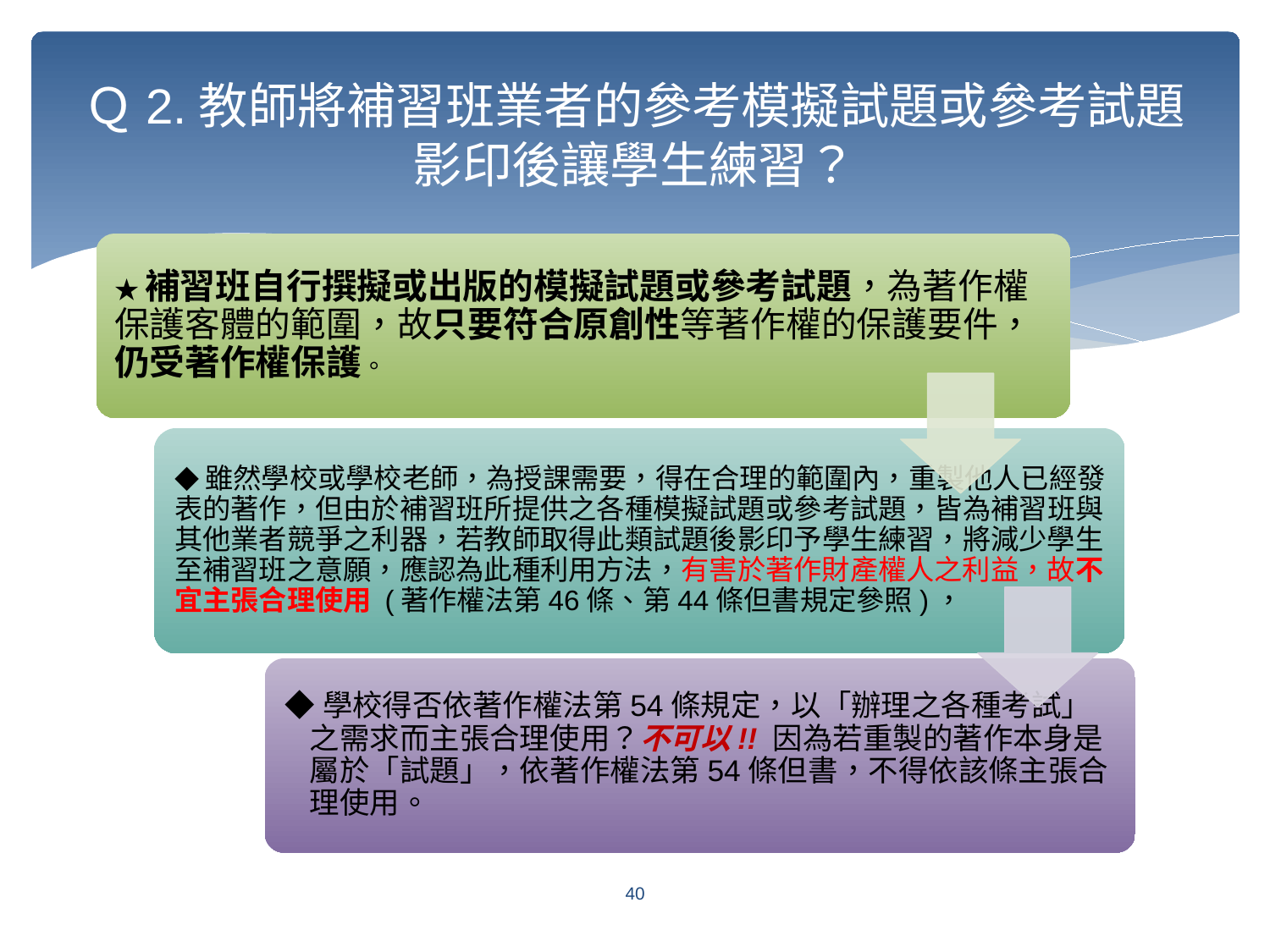

# Ｑ2.教師將補習班業者的參考模擬試題或參考試題影印後讓學生練習？
★補習班自行撰擬或出版的模擬試題或參考試題，為著作權保護客體的範圍，故只要符合原創性等著作權的保護要件，仍受著作權保護。
◆雖然學校或學校老師，為授課需要，得在合理的範圍內，重製他人已經發表的著作，但由於補習班所提供之各種模擬試題或參考試題，皆為補習班與其他業者競爭之利器，若教師取得此類試題後影印予學生練習，將減少學生至補習班之意願，應認為此種利用方法，有害於著作財產權人之利益，故不宜主張合理使用 (著作權法第46條、第44條但書規定參照)，
◆學校得否依著作權法第54條規定，以「辦理之各種考試」之需求而主張合理使用？不可以!! 因為若重製的著作本身是屬於「試題」，依著作權法第54條但書，不得依該條主張合理使用。

40